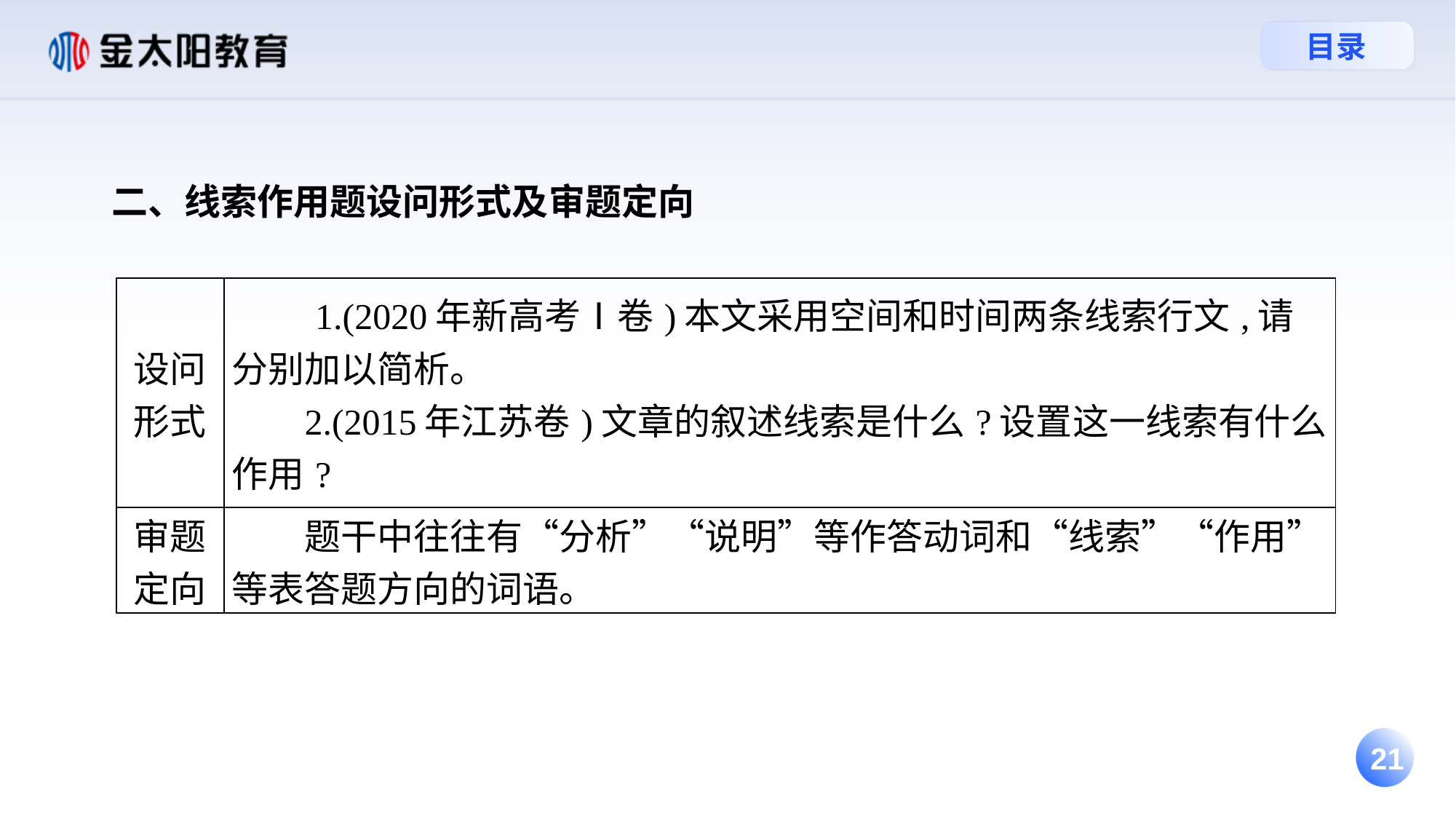

二、线索作用题设问形式及审题定向

| 设问形式 | 1.(2020年新高考Ⅰ卷)本文采用空间和时间两条线索行文,请分别加以简析。　　 2.(2015年江苏卷)文章的叙述线索是什么?设置这一线索有什么作用? |
| --- | --- |
| 审题定向 | 题干中往往有“分析”“说明”等作答动词和“线索”“作用”等表答题方向的词语。 |